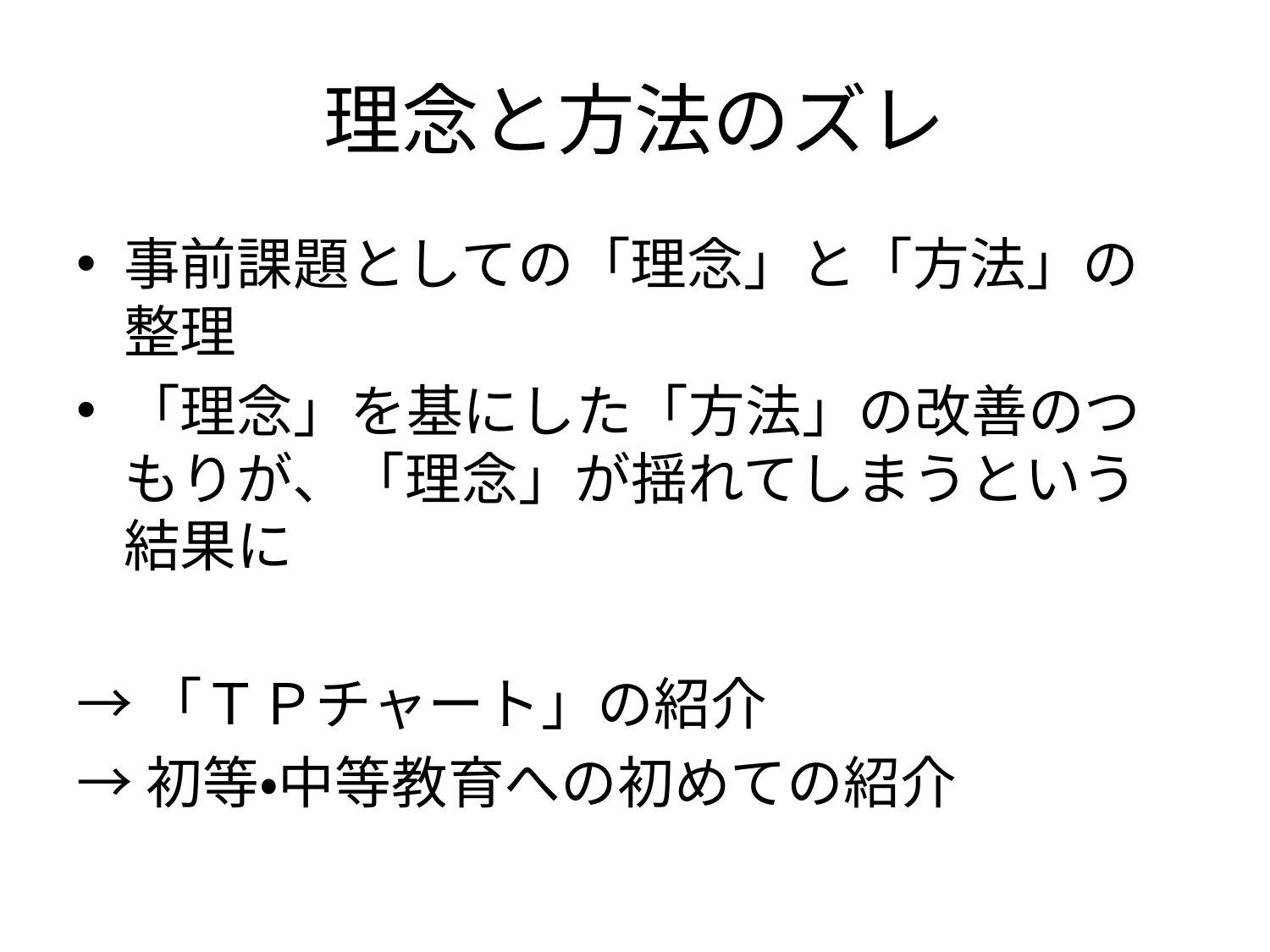

# 理念と方法のズレ
事前課題としての「理念」と「方法」の整理
「理念」を基にした「方法」の改善のつもりが、「理念」が揺れてしまうという結果に

→「ＴＰチャート」の紹介
→初等・中等教育への初めての紹介